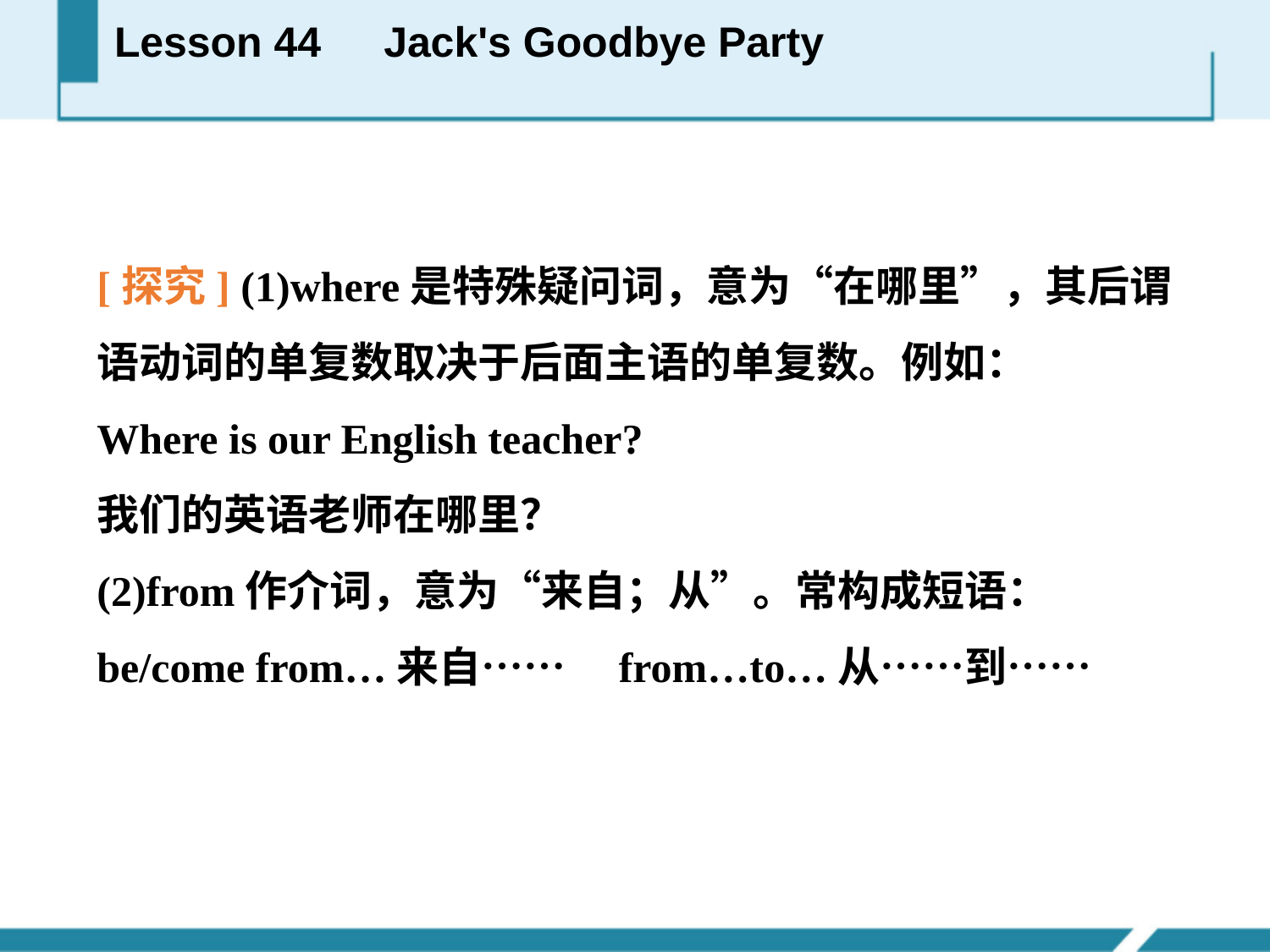

Lesson 44　Jack's Goodbye Party
[探究] (1)where是特殊疑问词，意为“在哪里”，其后谓语动词的单复数取决于后面主语的单复数。例如：
Where is our English teacher?
我们的英语老师在哪里？
(2)from作介词，意为“来自；从”。常构成短语：
be/come from…来自……　from…to…从……到……